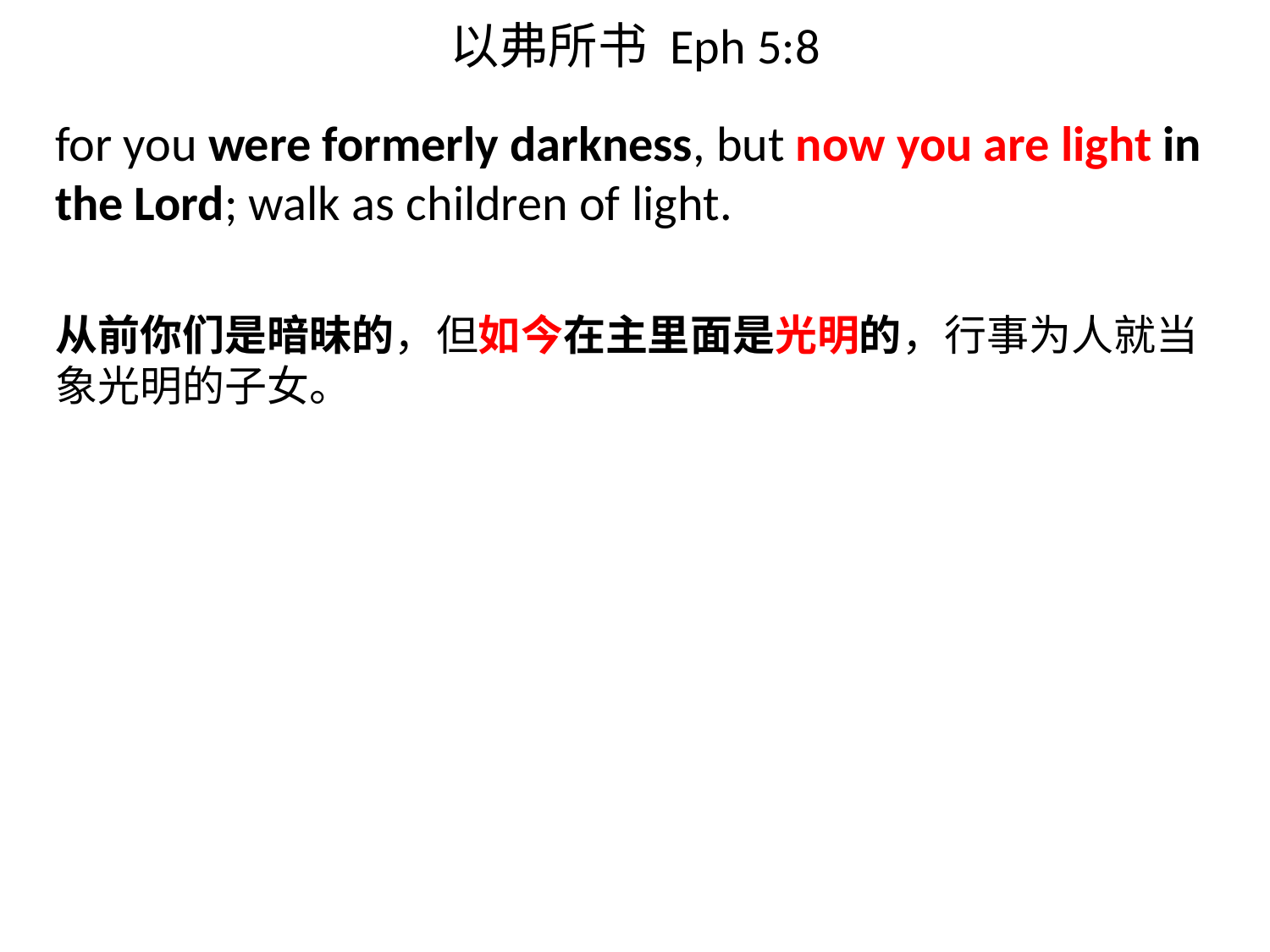

# 以弗所书 Eph 5:8
for you were formerly darkness, but now you are light in the Lord; walk as children of light.

从前你们是暗昧的，但如今在主里面是光明的，行事为人就当象光明的子女。